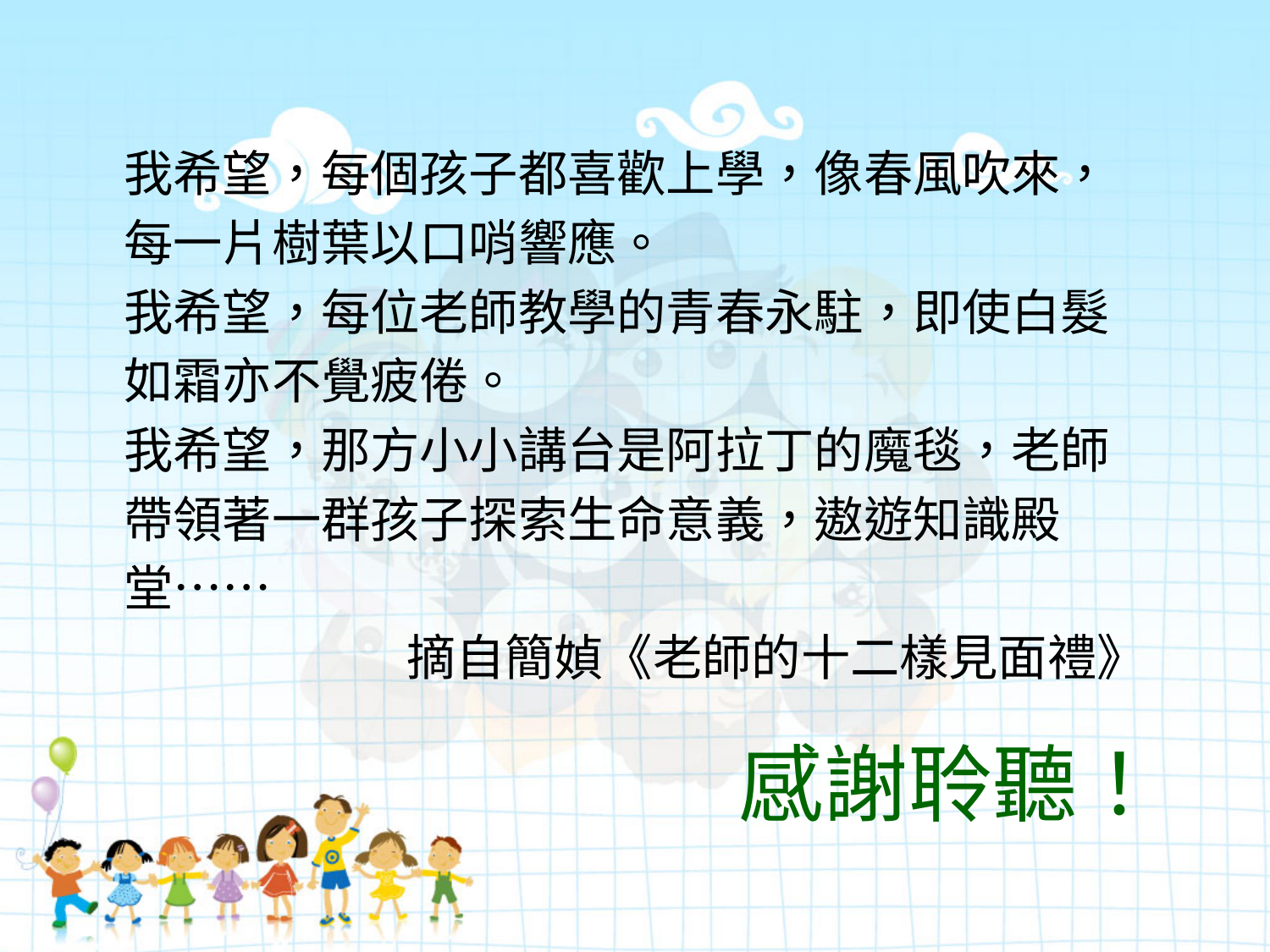

我希望，每個孩子都喜歡上學，像春風吹來，
每一片樹葉以口哨響應。
我希望，每位老師教學的青春永駐，即使白髮
如霜亦不覺疲倦。
我希望，那方小小講台是阿拉丁的魔毯，老師
帶領著一群孩子探索生命意義，遨遊知識殿
堂……
摘自簡媜《老師的十二樣見面禮》
# 感謝聆聽！